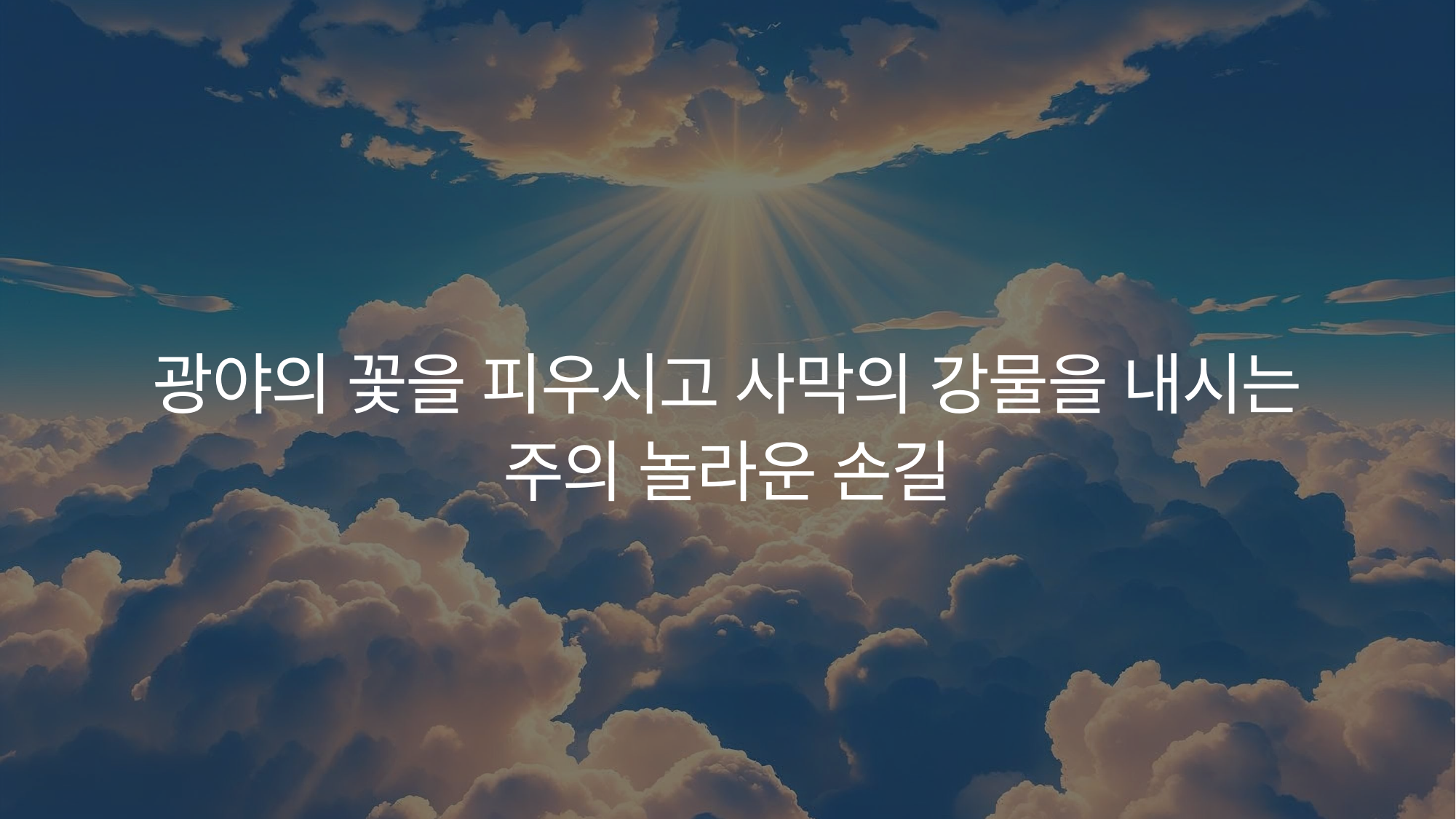

광야의 꽃을 피우시고 사막의 강물을 내시는
주의 놀라운 손길